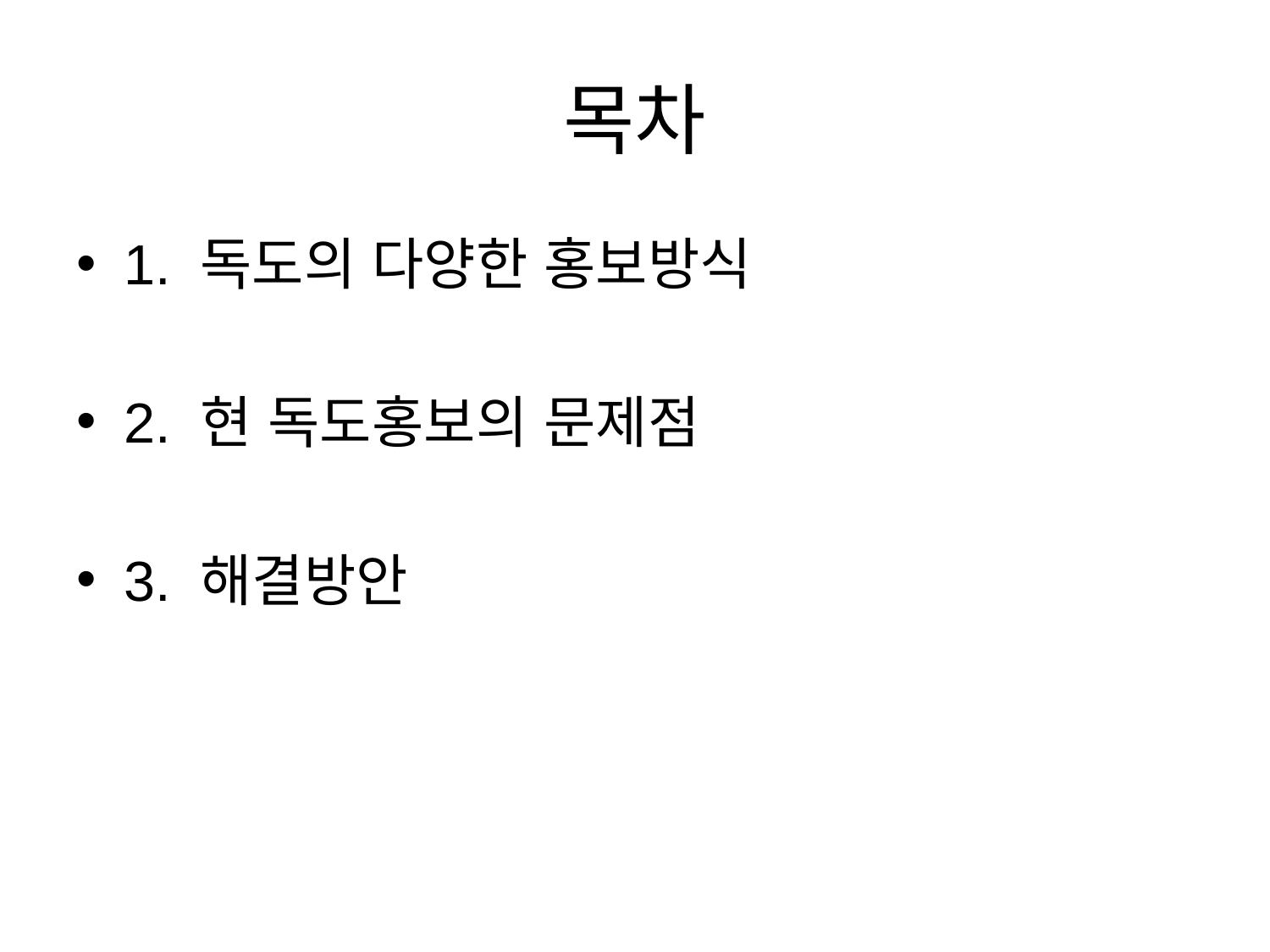

# 목차
1. 독도의 다양한 홍보방식

2. 현 독도홍보의 문제점

3. 해결방안